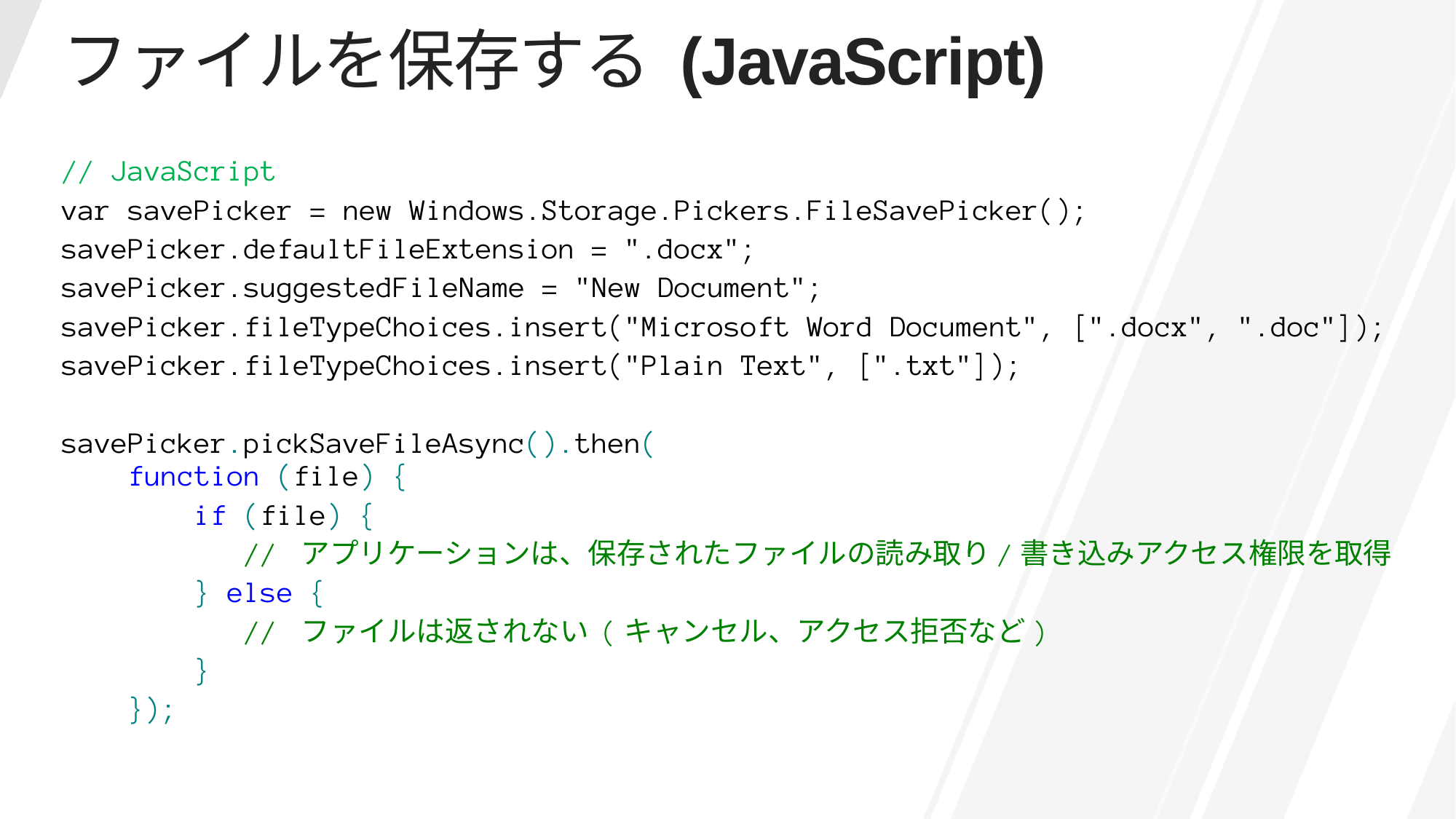

# ファイルを保存する (JavaScript)
// JavaScript
var savePicker = new Windows.Storage.Pickers.FileSavePicker();
savePicker.defaultFileExtension = ".docx";
savePicker.suggestedFileName = "New Document";
savePicker.fileTypeChoices.insert("Microsoft Word Document", [".docx", ".doc"]);
savePicker.fileTypeChoices.insert("Plain Text", [".txt"]);

savePicker.pickSaveFileAsync().then(
    function (file) {
        if (file) {
           // アプリケーションは、保存されたファイルの読み取り/書き込みアクセス権限を取得
        } else {
           // ファイルは返されない (キャンセル、アクセス拒否など)
        }
    });